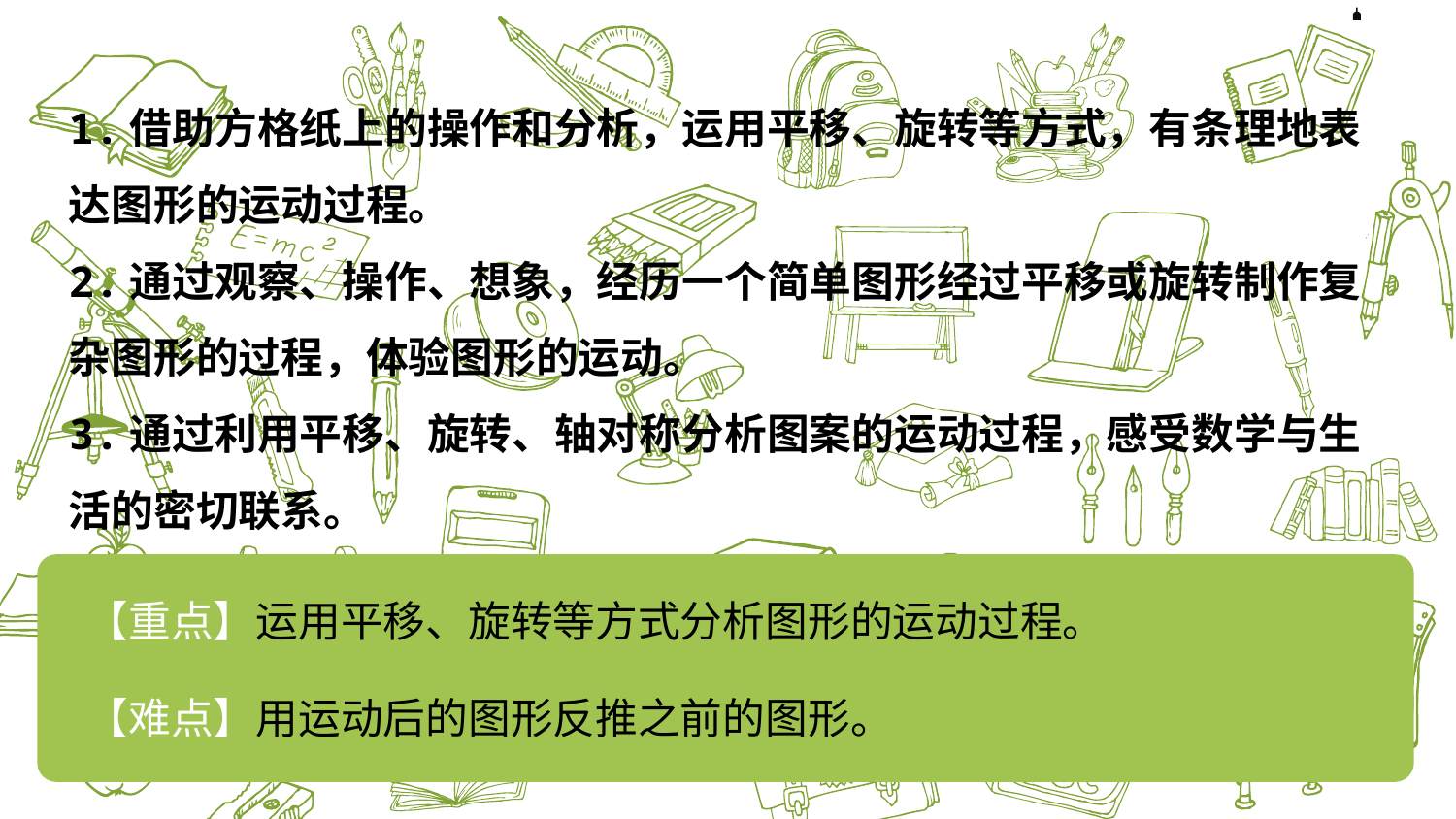

1.借助方格纸上的操作和分析，运用平移、旋转等方式，有条理地表达图形的运动过程。
2.通过观察、操作、想象，经历一个简单图形经过平移或旋转制作复杂图形的过程，体验图形的运动。
3.通过利用平移、旋转、轴对称分析图案的运动过程，感受数学与生活的密切联系。

【重点】运用平移、旋转等方式分析图形的运动过程。
【难点】用运动后的图形反推之前的图形。